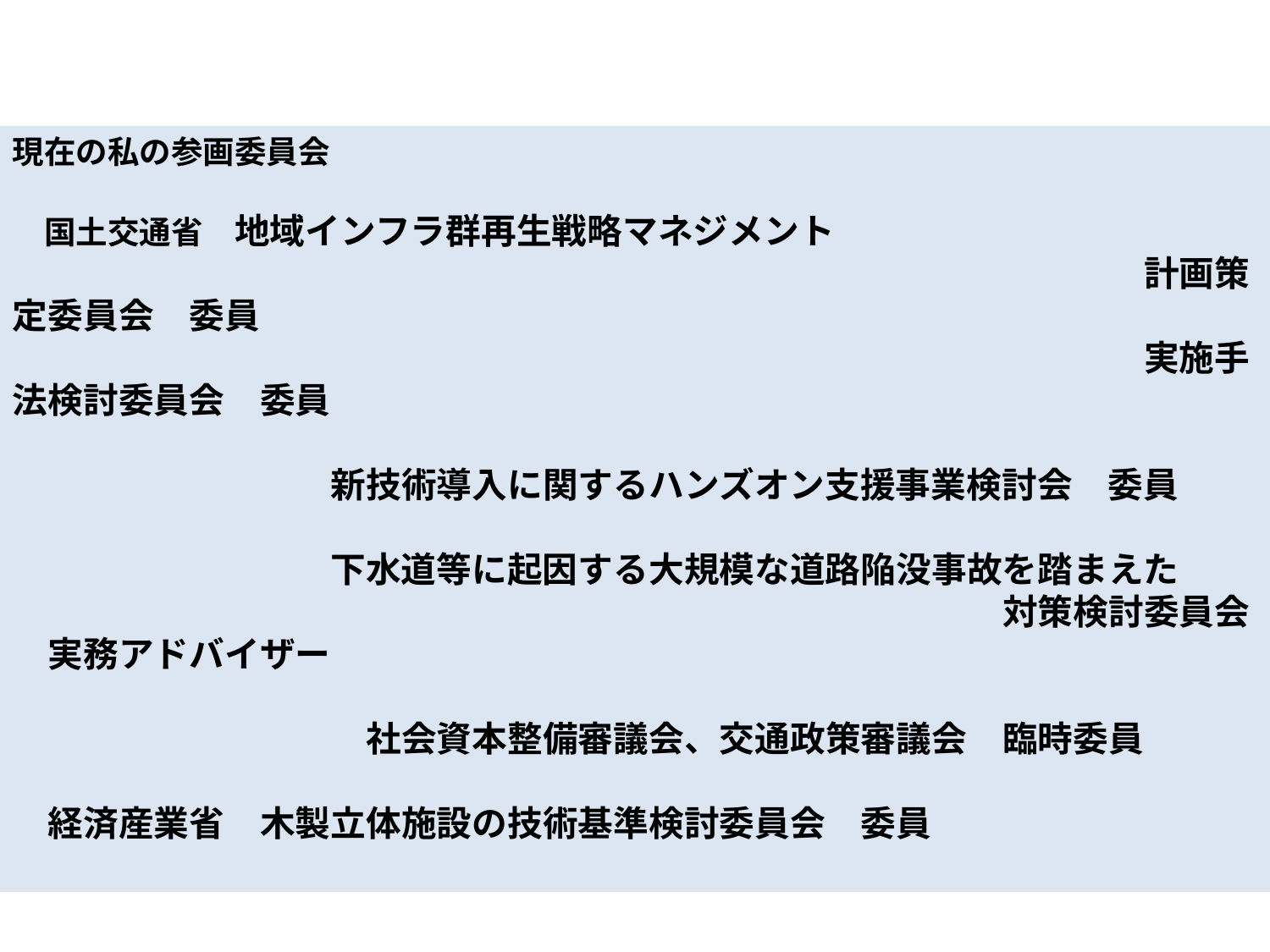

【出身】　：栃木県小山市
現在の私の参画委員会

　国土交通省　地域インフラ群再生戦略マネジメント
　　　　　　　　　　　　　　　　　　　　　　　　　　　　　　　　計画策定委員会　委員
　　　　　　　　　　　　　　　　　　　　　　　　　　　　　　　　実施手法検討委員会　委員

　　　　　　　　　新技術導入に関するハンズオン支援事業検討会　委員

　　　　　　　　　下水道等に起因する大規模な道路陥没事故を踏まえた
　　　　　　　　　　　　　　　　　　　　　　　　　　　　対策検討委員会　実務アドバイザー

　　　　　　　　　　社会資本整備審議会、交通政策審議会　臨時委員

　経済産業省　木製立体施設の技術基準検討委員会　委員